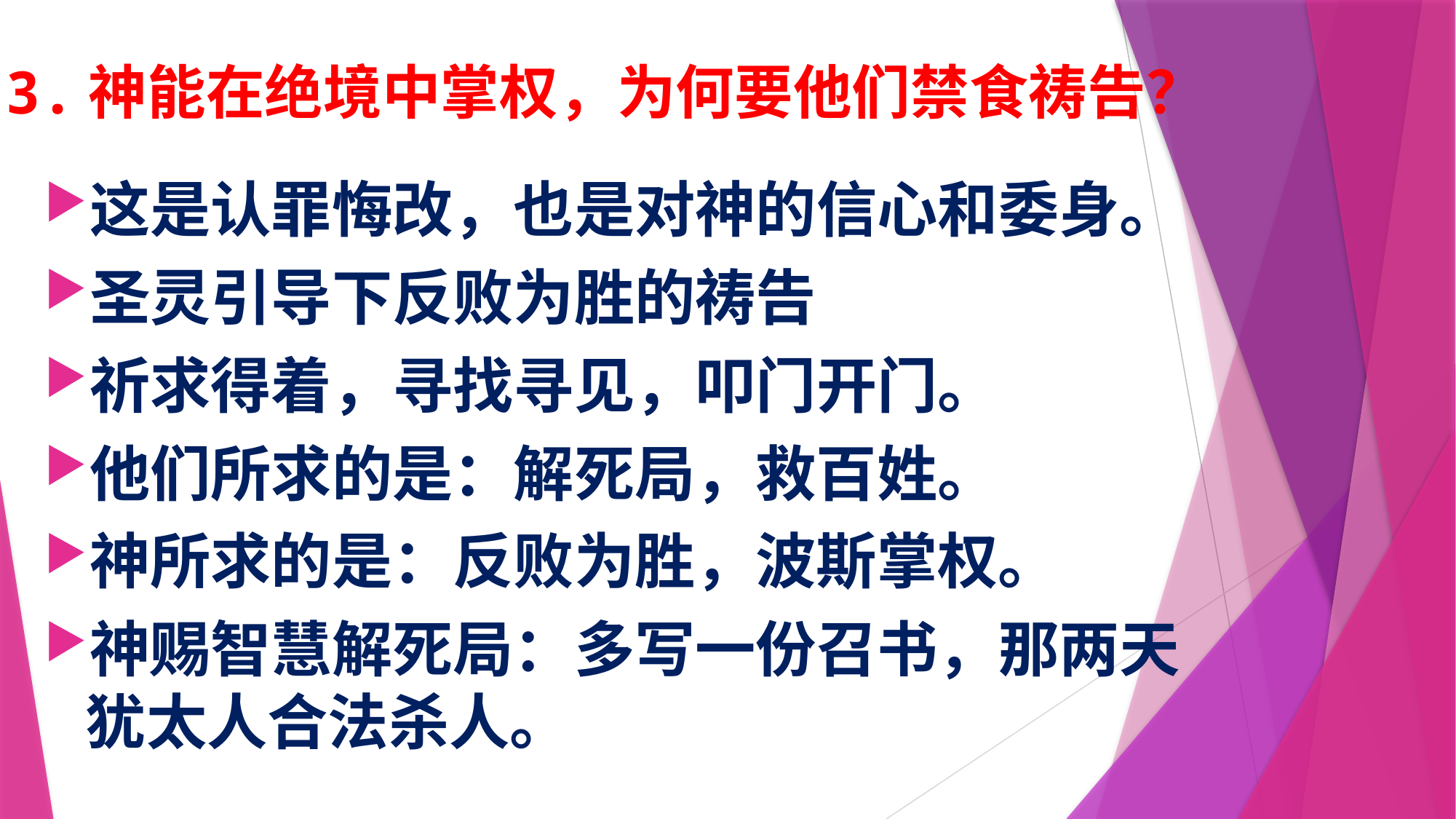

# 3.神能在绝境中掌权，为何要他们禁食祷告？
这是认罪悔改，也是对神的信心和委身。
圣灵引导下反败为胜的祷告
祈求得着，寻找寻见，叩门开门。
他们所求的是：解死局，救百姓。
神所求的是：反败为胜，波斯掌权。
神赐智慧解死局：多写一份召书，那两天犹太人合法杀人。